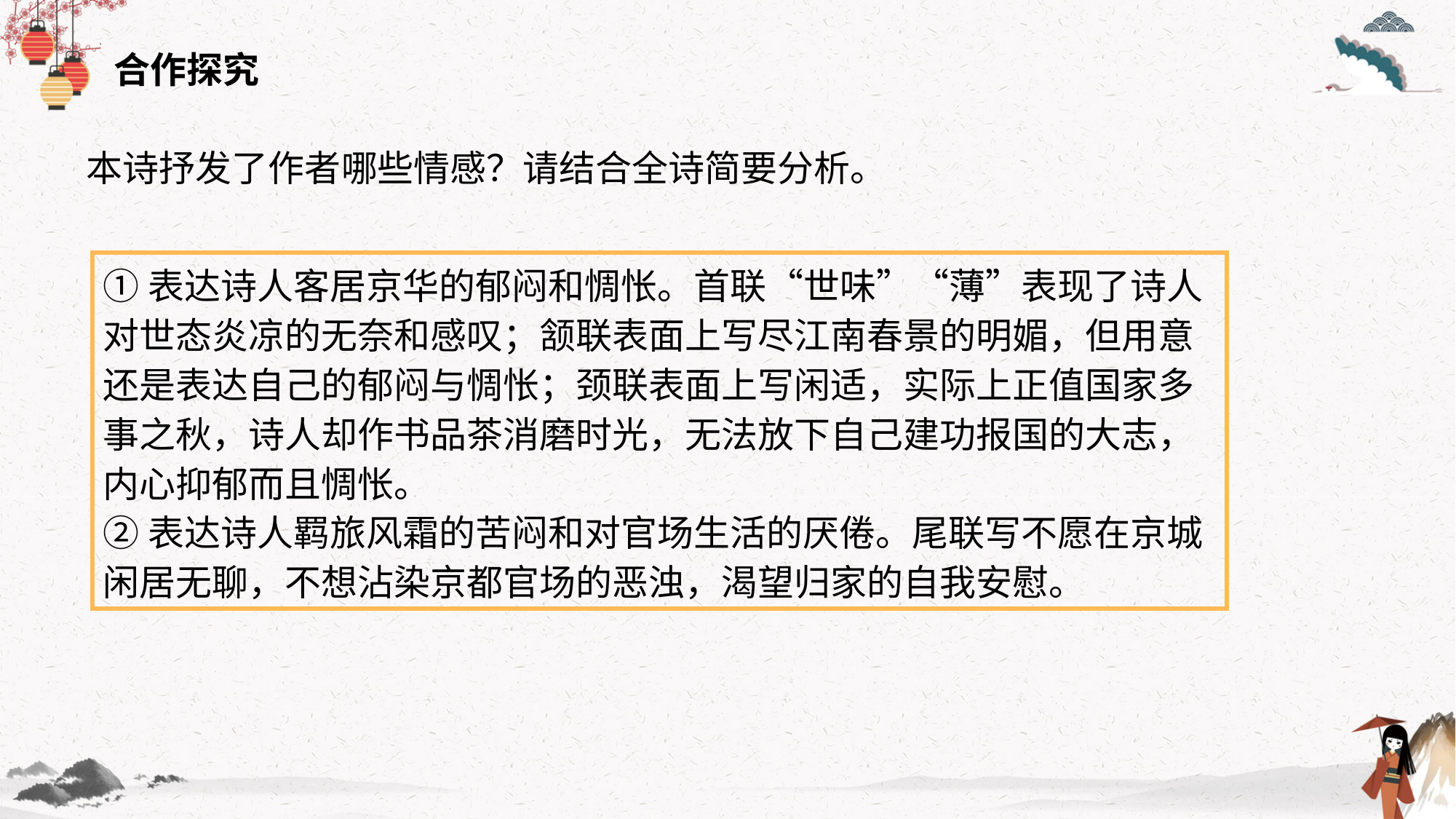

合作探究
本诗抒发了作者哪些情感？请结合全诗简要分析。
①表达诗人客居京华的郁闷和惆怅。首联“世味”“薄”表现了诗人对世态炎凉的无奈和感叹；颔联表面上写尽江南春景的明媚，但用意还是表达自己的郁闷与惆怅；颈联表面上写闲适，实际上正值国家多事之秋，诗人却作书品茶消磨时光，无法放下自己建功报国的大志，内心抑郁而且惆怅。
②表达诗人羁旅风霜的苦闷和对官场生活的厌倦。尾联写不愿在京城闲居无聊，不想沾染京都官场的恶浊，渴望归家的自我安慰。